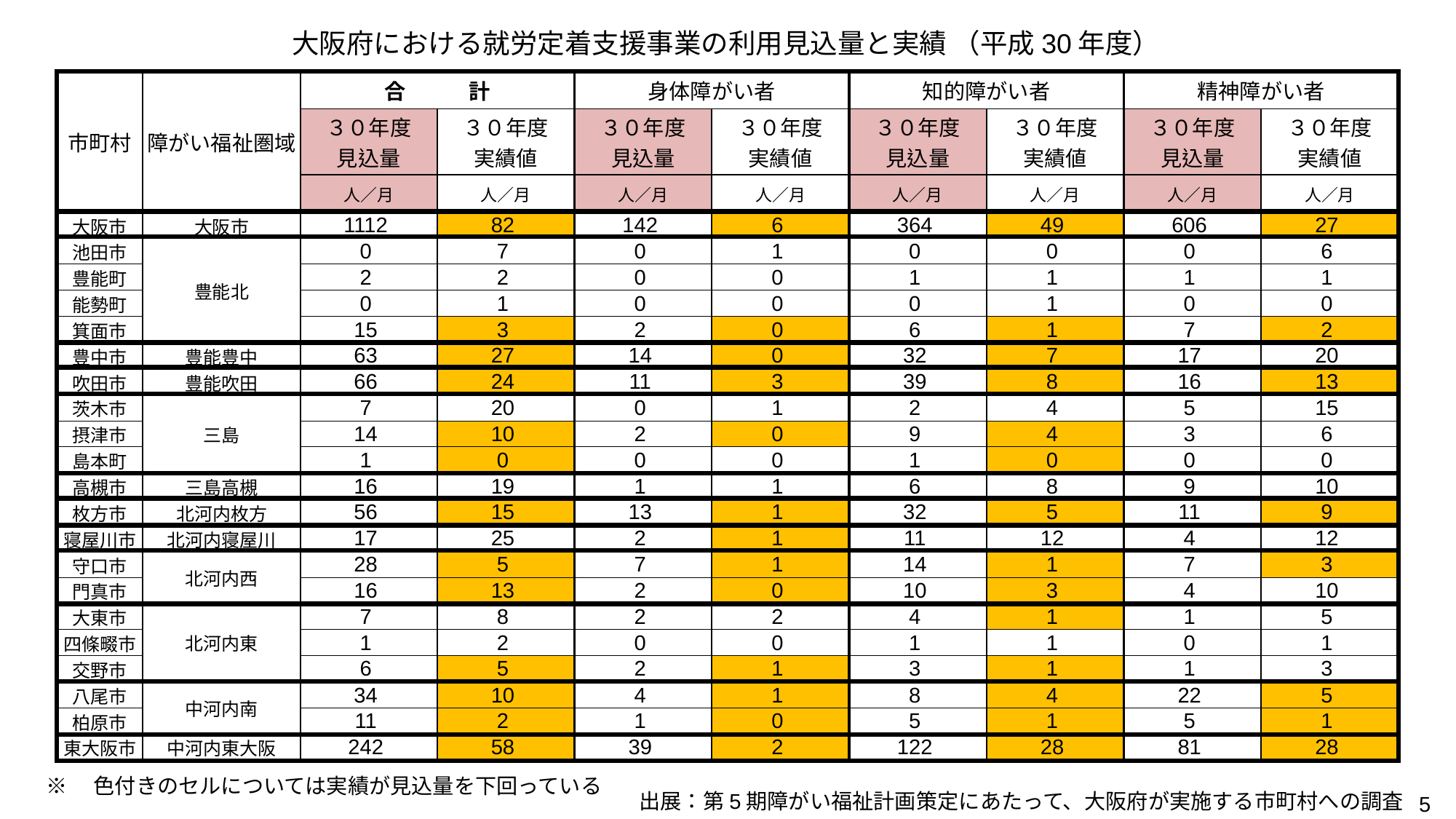

大阪府における就労定着支援事業の利用見込量と実績 （平成30年度）
| 市町村 | 障がい福祉圏域 | 合　　　計 |  | 身体障がい者 |  | 知的障がい者 |  | 精神障がい者 |  |
| --- | --- | --- | --- | --- | --- | --- | --- | --- | --- |
|  |  | ３０年度 見込量 | ３０年度 実績値 | ３０年度 見込量 | ３０年度 実績値 | ３０年度 見込量 | ３０年度 実績値 | ３０年度 見込量 | ３０年度 実績値 |
|  |  | 人／月 | 人／月 | 人／月 | 人／月 | 人／月 | 人／月 | 人／月 | 人／月 |
| 大阪市 | 大阪市 | 1112 | 82 | 142 | 6 | 364 | 49 | 606 | 27 |
| 池田市 | 豊能北 | 0 | 7 | 0 | 1 | 0 | 0 | 0 | 6 |
| 豊能町 |  | 2 | 2 | 0 | 0 | 1 | 1 | 1 | 1 |
| 能勢町 |  | 0 | 1 | 0 | 0 | 0 | 1 | 0 | 0 |
| 箕面市 |  | 15 | 3 | 2 | 0 | 6 | 1 | 7 | 2 |
| 豊中市 | 豊能豊中 | 63 | 27 | 14 | 0 | 32 | 7 | 17 | 20 |
| 吹田市 | 豊能吹田 | 66 | 24 | 11 | 3 | 39 | 8 | 16 | 13 |
| 茨木市 | 三島 | 7 | 20 | 0 | 1 | 2 | 4 | 5 | 15 |
| 摂津市 |  | 14 | 10 | 2 | 0 | 9 | 4 | 3 | 6 |
| 島本町 |  | 1 | 0 | 0 | 0 | 1 | 0 | 0 | 0 |
| 高槻市 | 三島高槻 | 16 | 19 | 1 | 1 | 6 | 8 | 9 | 10 |
| 枚方市 | 北河内枚方 | 56 | 15 | 13 | 1 | 32 | 5 | 11 | 9 |
| 寝屋川市 | 北河内寝屋川 | 17 | 25 | 2 | 1 | 11 | 12 | 4 | 12 |
| 守口市 | 北河内西 | 28 | 5 | 7 | 1 | 14 | 1 | 7 | 3 |
| 門真市 |  | 16 | 13 | 2 | 0 | 10 | 3 | 4 | 10 |
| 大東市 | 北河内東 | 7 | 8 | 2 | 2 | 4 | 1 | 1 | 5 |
| 四條畷市 |  | 1 | 2 | 0 | 0 | 1 | 1 | 0 | 1 |
| 交野市 |  | 6 | 5 | 2 | 1 | 3 | 1 | 1 | 3 |
| 八尾市 | 中河内南 | 34 | 10 | 4 | 1 | 8 | 4 | 22 | 5 |
| 柏原市 |  | 11 | 2 | 1 | 0 | 5 | 1 | 5 | 1 |
| 東大阪市 | 中河内東大阪 | 242 | 58 | 39 | 2 | 122 | 28 | 81 | 28 |

※　色付きのセルについては実績が見込量を下回っている
5
出展：第5期障がい福祉計画策定にあたって、大阪府が実施する市町村への調査